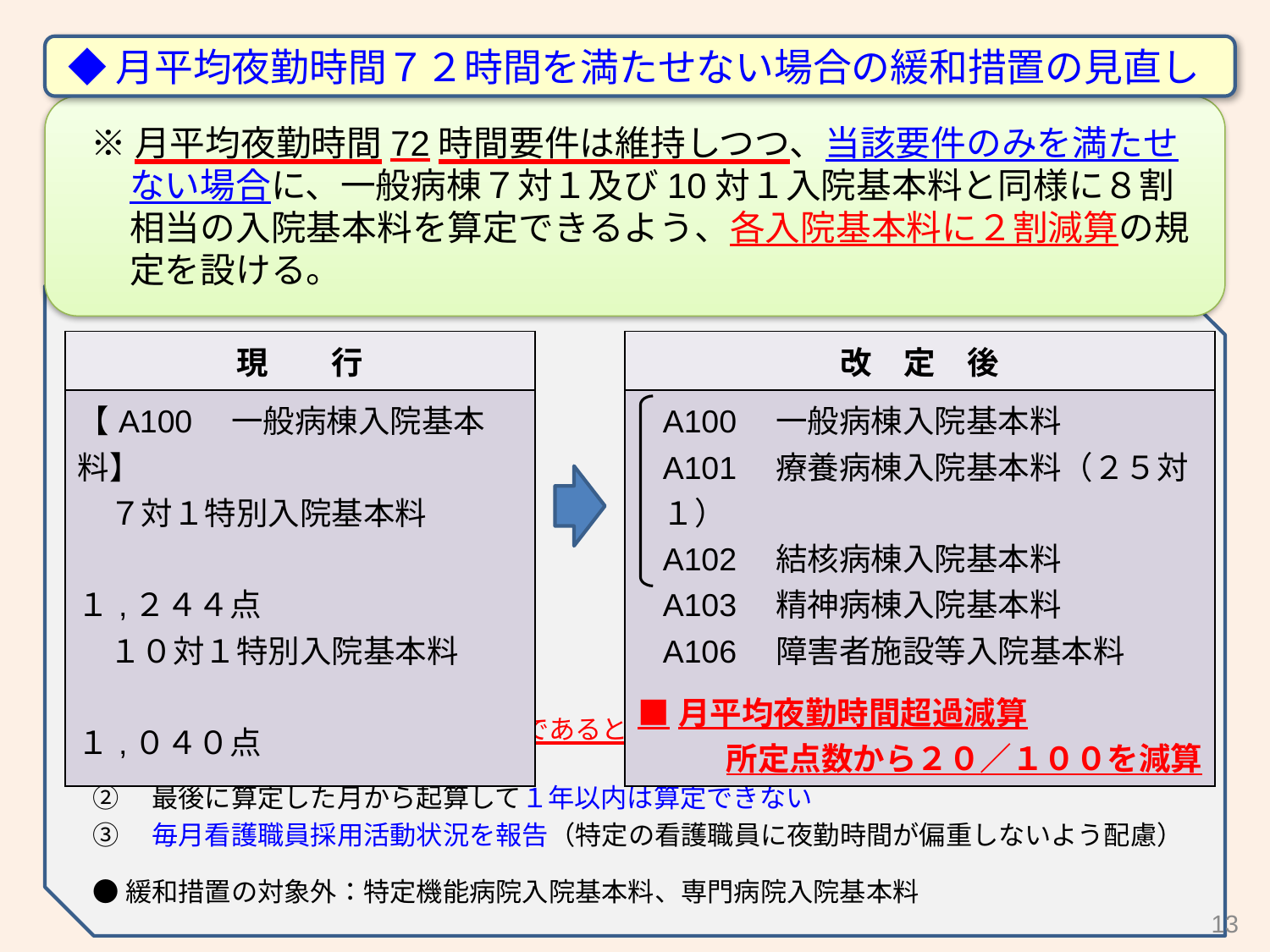

◆月平均夜勤時間７２時間を満たせない場合の緩和措置の見直し
※月平均夜勤時間72時間要件は維持しつつ、当該要件のみを満たせない場合に、一般病棟７対１及び10対１入院基本料と同様に８割相当の入院基本料を算定できるよう、各入院基本料に２割減算の規定を設ける。

［算定要件］
①　月平均夜勤時間が７２時間以下であるという要件のみを満たせなくなった場合については、直近３か月に限り算定できる
②　最後に算定した月から起算して１年以内は算定できない
③　毎月看護職員採用活動状況を報告（特定の看護職員に夜勤時間が偏重しないよう配慮）

●緩和措置の対象外：特定機能病院入院基本料、専門病院入院基本料

| 現　　行 |  | 改　定　後 |
| --- | --- | --- |
| 【A100　一般病棟入院基本料】 　７対１特別入院基本料 　　　　　　　　　　　　　　１,２４４点 　１０対１特別入院基本料 　　　　　　　　　　　　　　１,０４０点 |  | A100　一般病棟入院基本料 A101　療養病棟入院基本料（２５対１） A102　結核病棟入院基本料 A103　精神病棟入院基本料 A106　障害者施設等入院基本料 ■月平均夜勤時間超過減算 所定点数から２０／１００を減算 |

13